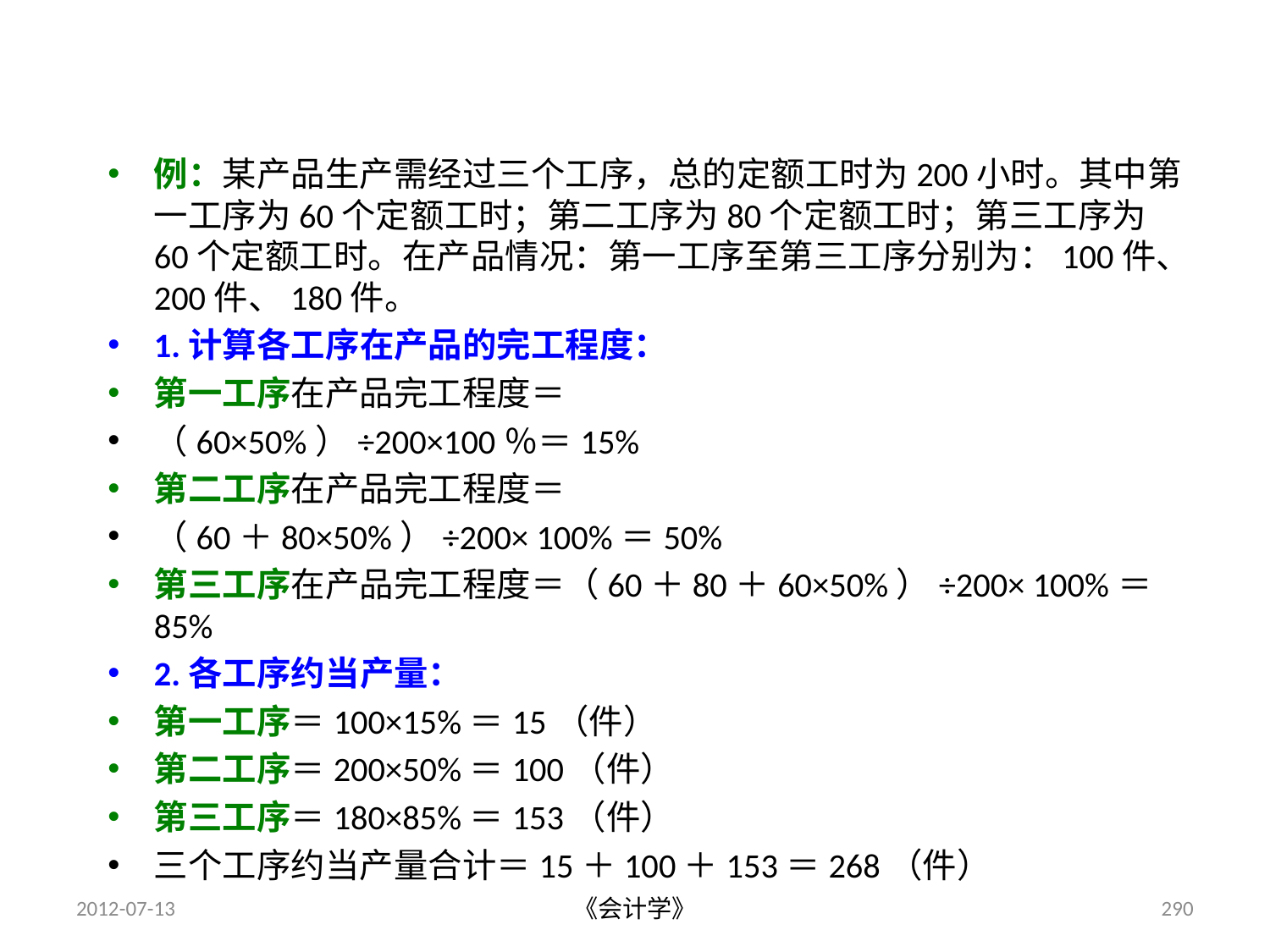

多个加工工序完工程度计算举例：
例：某产品生产需经过三个工序，总的定额工时为200小时。其中第一工序为60个定额工时；第二工序为80个定额工时；第三工序为60个定额工时。在产品情况：第一工序至第三工序分别为：100件、200件、180件。
1.计算各工序在产品的完工程度：
第一工序在产品完工程度＝
（60×50%）÷200×100％＝15%
第二工序在产品完工程度＝
（60＋80×50%）÷200× 100%＝50%
第三工序在产品完工程度＝（60＋80＋60×50%）÷200× 100%＝85%
2.各工序约当产量：
第一工序＝100×15%＝15（件）
第二工序＝200×50%＝100（件）
第三工序＝180×85%＝153（件）
三个工序约当产量合计＝15＋100＋153＝268（件）
2012-07-13
《会计学》
290